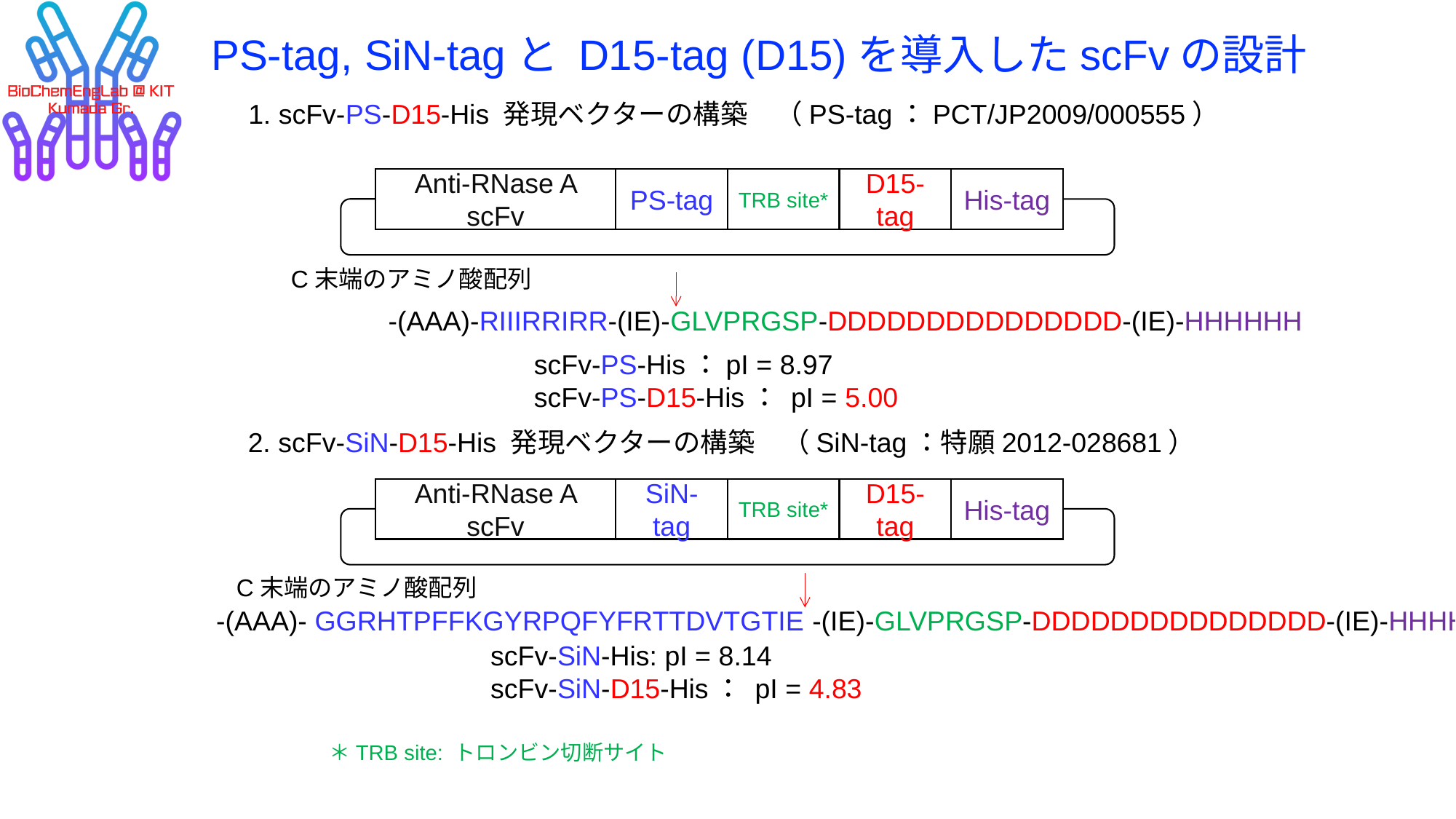

PS-tag, SiN-tagと D15-tag (D15)を導入したscFvの設計
1. scFv-PS-D15-His 発現ベクターの構築　（PS-tag：PCT/JP2009/000555）
Anti-RNase A scFv
PS-tag
TRB site*
D15-tag
His-tag

C末端のアミノ酸配列
-(AAA)-RIIIRRIRR-(IE)-GLVPRGSP-DDDDDDDDDDDDDDD-(IE)-HHHHHH
scFv-PS-His：pI = 8.97
scFv-PS-D15-His： pI = 5.00
2. scFv-SiN-D15-His 発現ベクターの構築　（SiN-tag：特願2012-028681）
Anti-RNase A scFv
SiN-tag
TRB site*
D15-tag
His-tag

C末端のアミノ酸配列
-(AAA)- GGRHTPFFKGYRPQFYFRTTDVTGTIE -(IE)-GLVPRGSP-DDDDDDDDDDDDDDD-(IE)-HHHHHH
scFv-SiN-His: pI = 8.14
scFv-SiN-D15-His： pI = 4.83
＊TRB site: トロンビン切断サイト